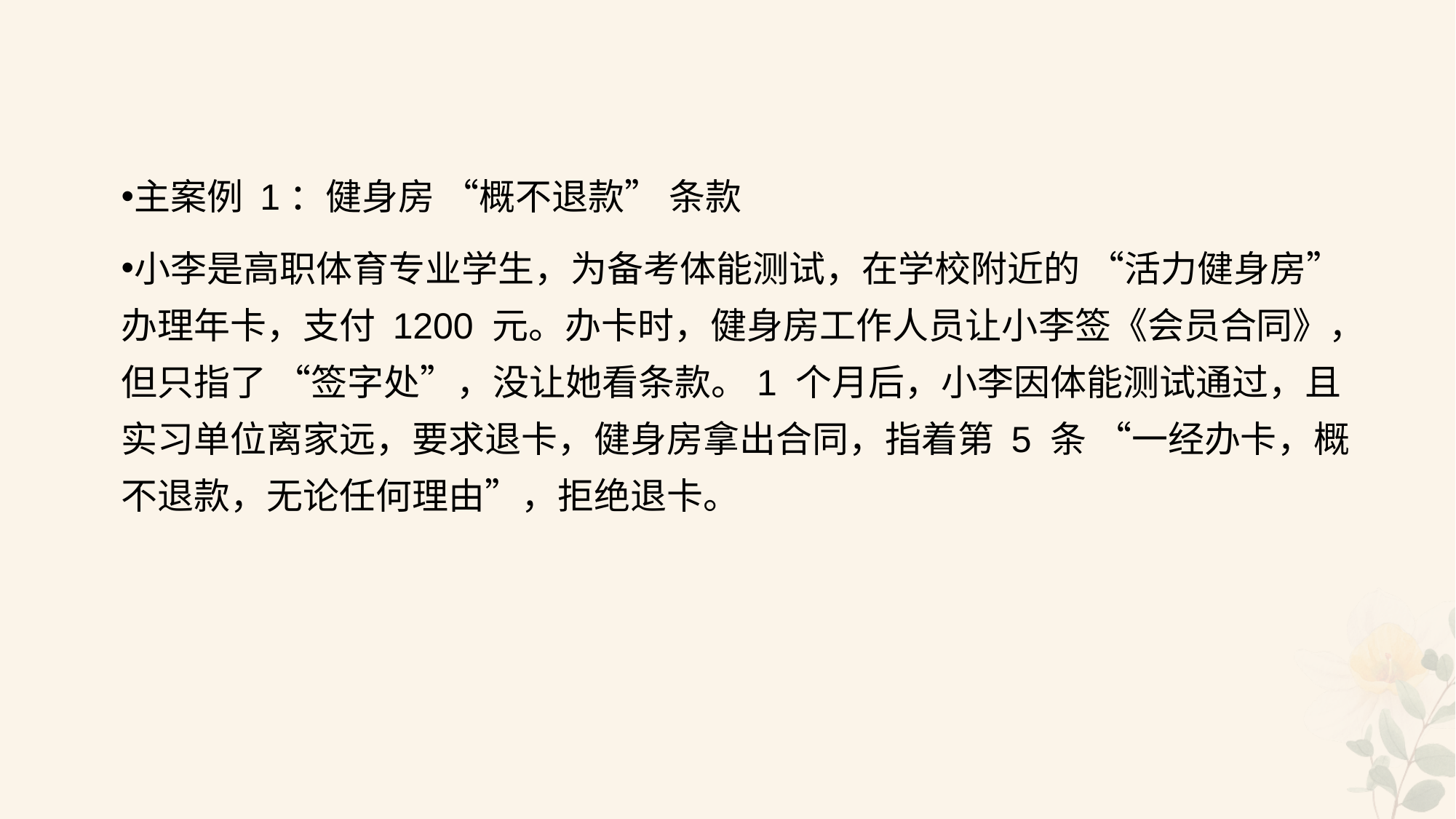

#
主案例 1：健身房 “概不退款” 条款
小李是高职体育专业学生，为备考体能测试，在学校附近的 “活力健身房” 办理年卡，支付 1200 元。办卡时，健身房工作人员让小李签《会员合同》，但只指了 “签字处”，没让她看条款。1 个月后，小李因体能测试通过，且实习单位离家远，要求退卡，健身房拿出合同，指着第 5 条 “一经办卡，概不退款，无论任何理由”，拒绝退卡。